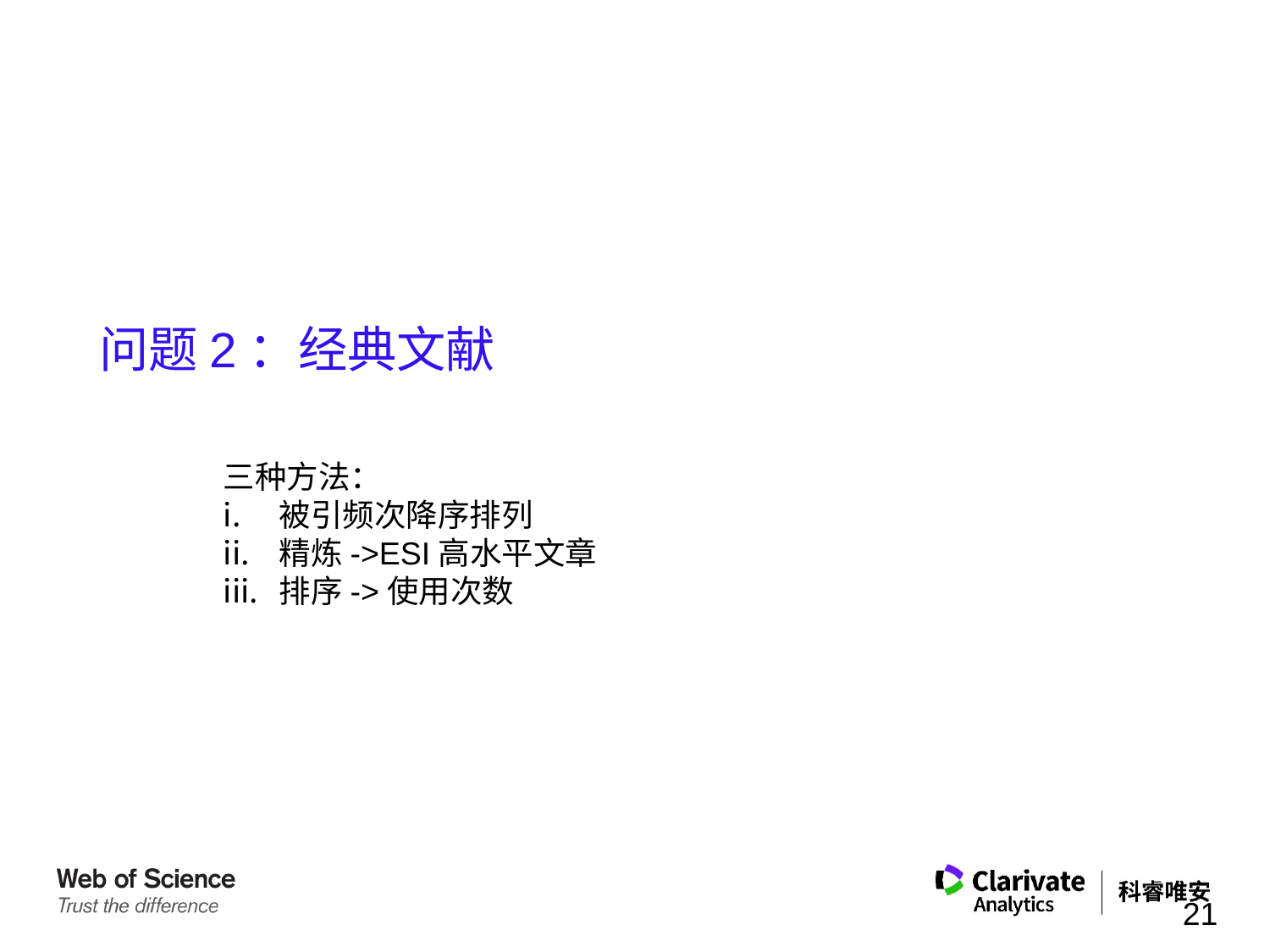

# 问题2：经典文献
三种方法：
被引频次降序排列
精炼->ESI高水平文章
排序->使用次数
21